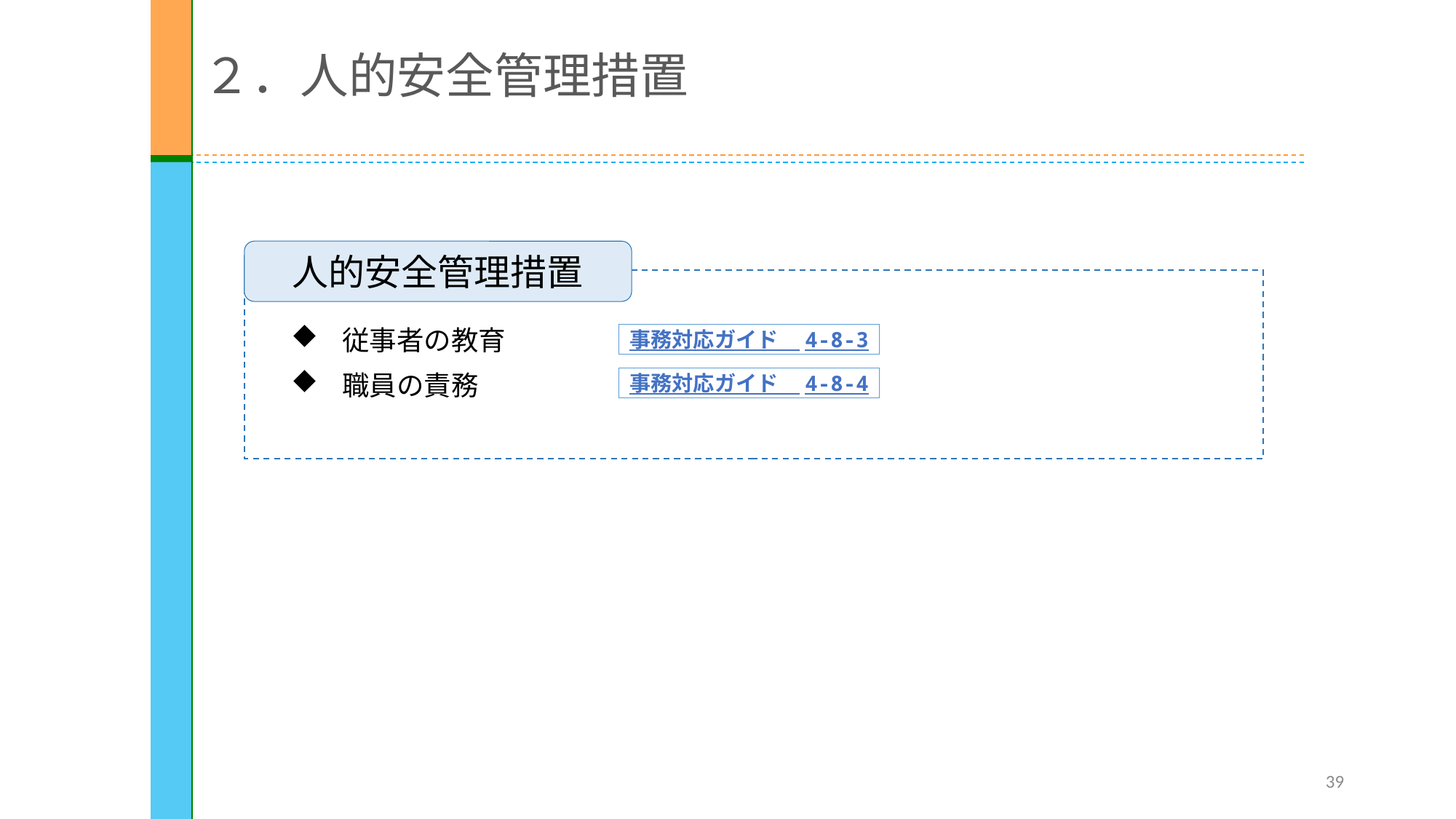

２．人的安全管理措置

人的安全管理措置

従事者の教育
職員の責務
事務対応ガイド　4-8-3
事務対応ガイド　4-8-4
39